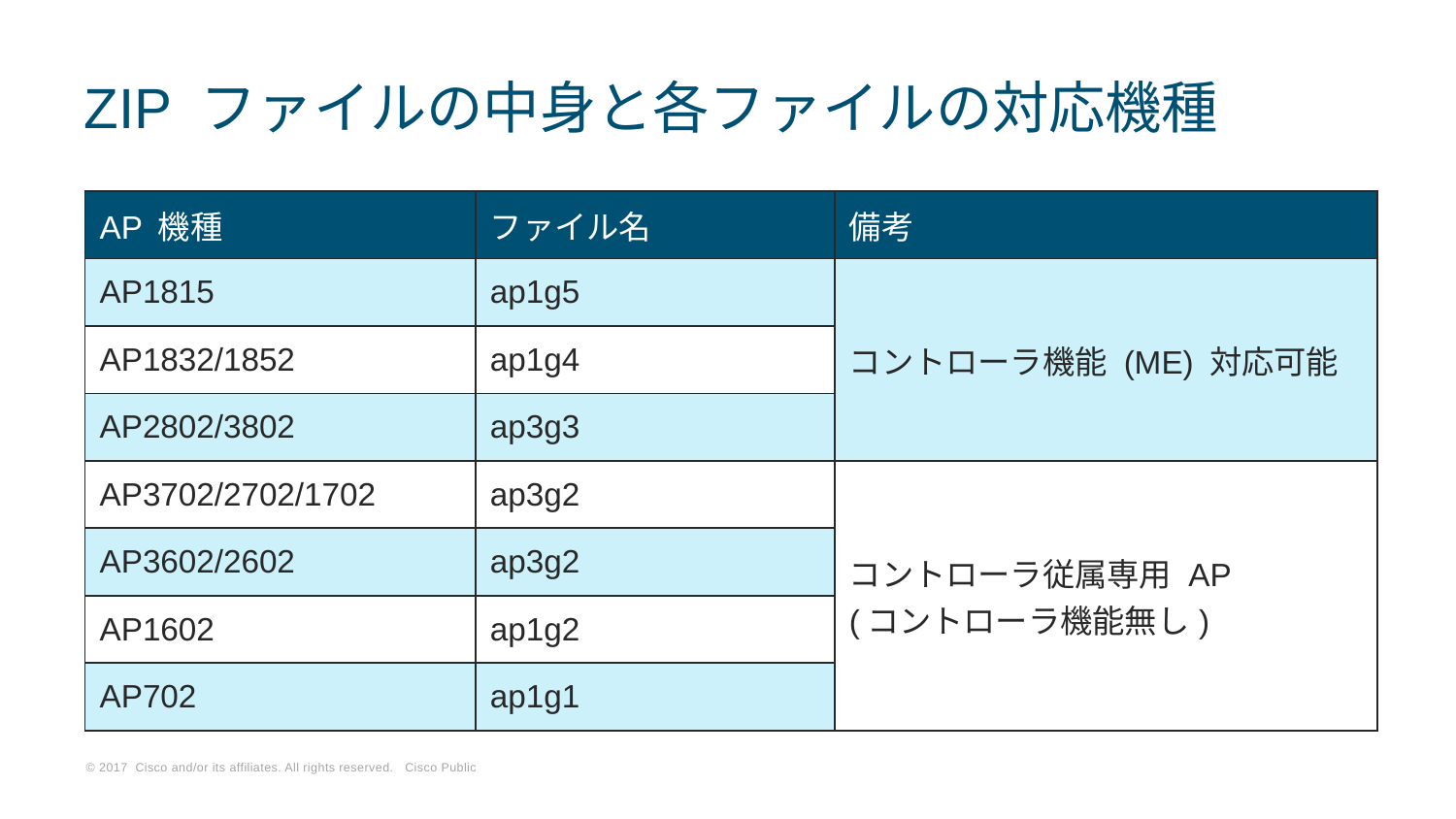

# ZIP ファイルの中身と各ファイルの対応機種
| AP 機種 | ファイル名 | 備考 |
| --- | --- | --- |
| AP1815 | ap1g5 | コントローラ機能 (ME) 対応可能 |
| AP1832/1852 | ap1g4 |  |
| AP2802/3802 | ap3g3 |  |
| AP3702/2702/1702 | ap3g2 | コントローラ従属専用 AP (コントローラ機能無し) |
| AP3602/2602 | ap3g2 |  |
| AP1602 | ap1g2 |  |
| AP702 | ap1g1 |  |